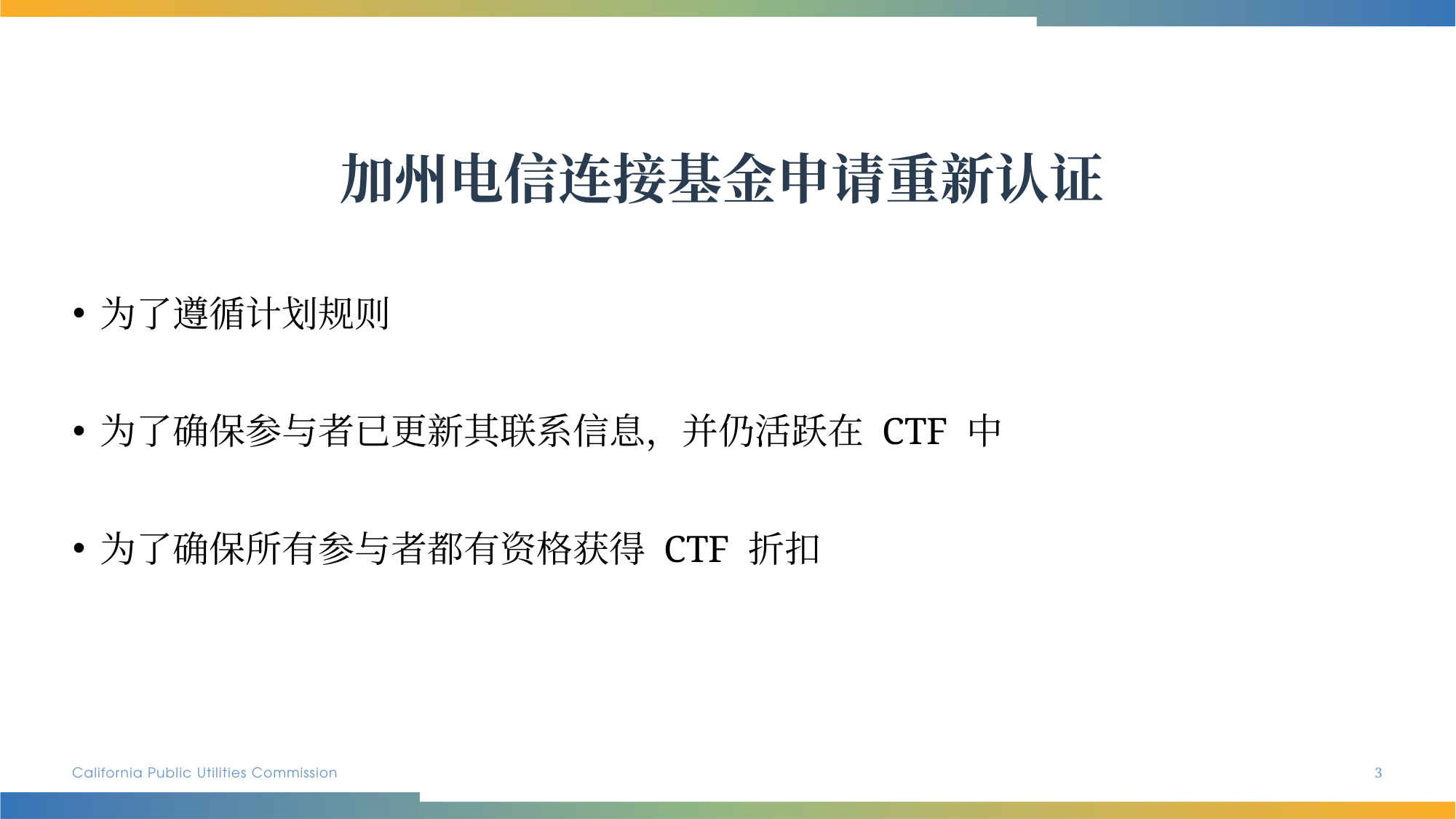

# 加州电信连接基金申请重新认证

为了遵循计划规则

为了确保参与者已更新其联系信息，并仍活跃在 CTF 中

为了确保所有参与者都有资格获得 CTF 折扣

3